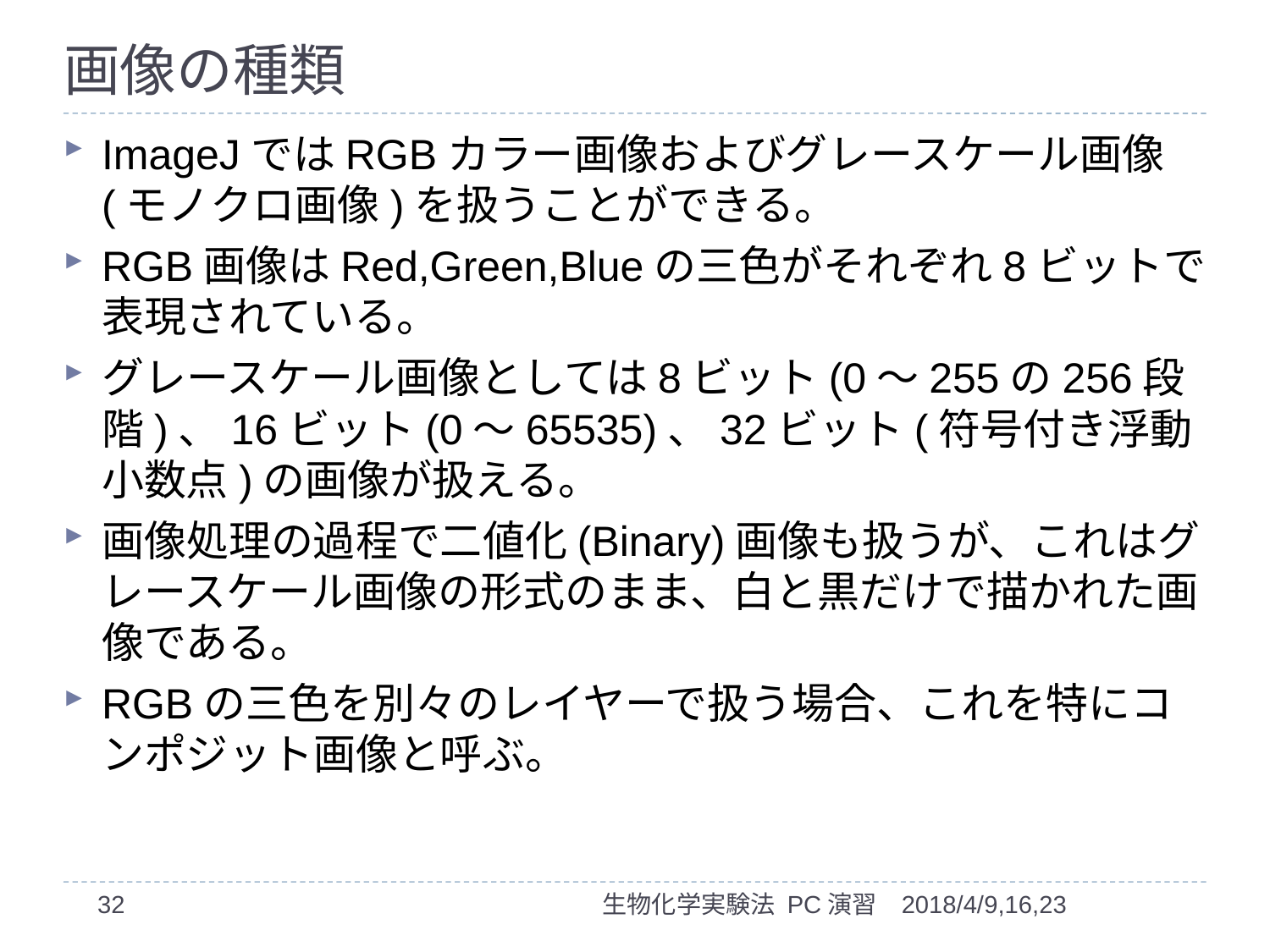

# 画像の種類
ImageJではRGBカラー画像およびグレースケール画像(モノクロ画像)を扱うことができる。
RGB画像はRed,Green,Blueの三色がそれぞれ8ビットで表現されている。
グレースケール画像としては8ビット(0～255の256段階)、16ビット(0～65535)、32ビット(符号付き浮動小数点)の画像が扱える。
画像処理の過程で二値化(Binary)画像も扱うが、これはグレースケール画像の形式のまま、白と黒だけで描かれた画像である。
RGBの三色を別々のレイヤーで扱う場合、これを特にコンポジット画像と呼ぶ。
32
生物化学実験法 PC演習
2018/4/9,16,23